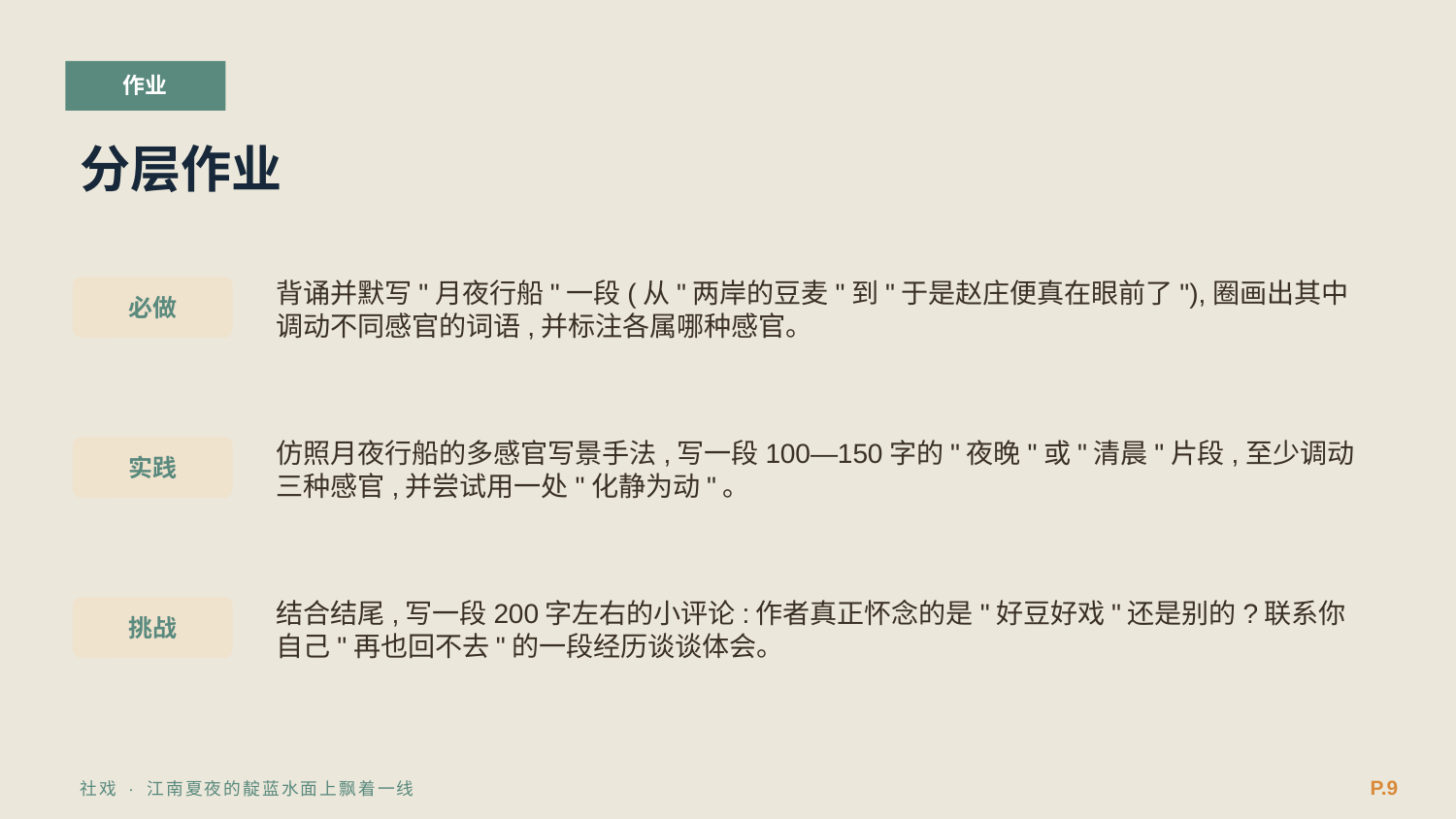

作业

分层作业
背诵并默写"月夜行船"一段(从"两岸的豆麦"到"于是赵庄便真在眼前了"),圈画出其中调动不同感官的词语,并标注各属哪种感官。
必做

仿照月夜行船的多感官写景手法,写一段100—150字的"夜晚"或"清晨"片段,至少调动三种感官,并尝试用一处"化静为动"。
实践

结合结尾,写一段200字左右的小评论:作者真正怀念的是"好豆好戏"还是别的?联系你自己"再也回不去"的一段经历谈谈体会。
挑战

P.9
社戏 · 江南夏夜的靛蓝水面上飘着一线